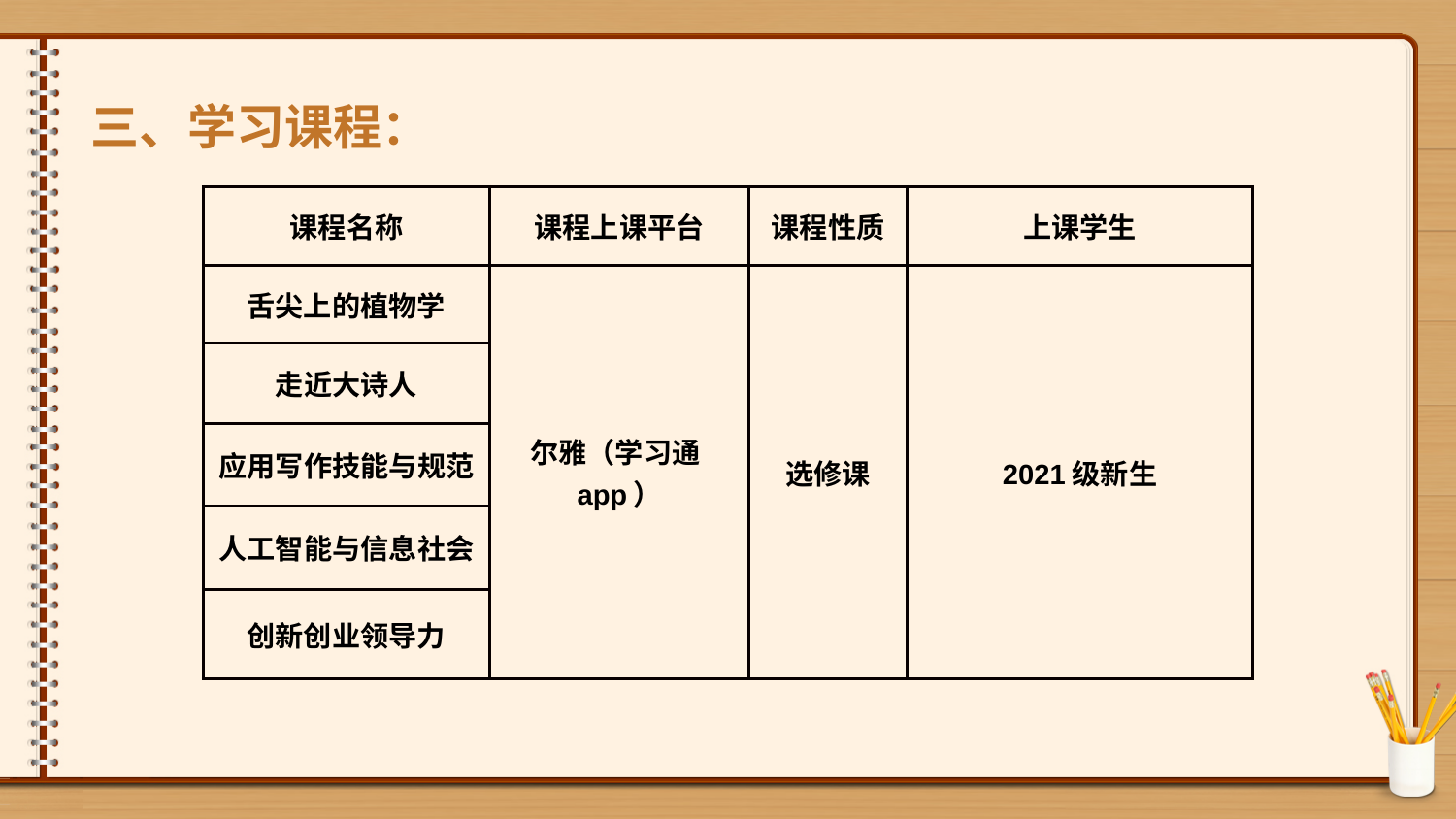

三、学习课程：
| 课程名称 | 课程上课平台 | 课程性质 | 上课学生 |
| --- | --- | --- | --- |
| 舌尖上的植物学 | 尔雅（学习通app） | 选修课 | 2021级新生 |
| 走近大诗人 |  |  |  |
| 应用写作技能与规范 |  |  |  |
| 人工智能与信息社会 |  |  |  |
| 创新创业领导力 |  |  |  |